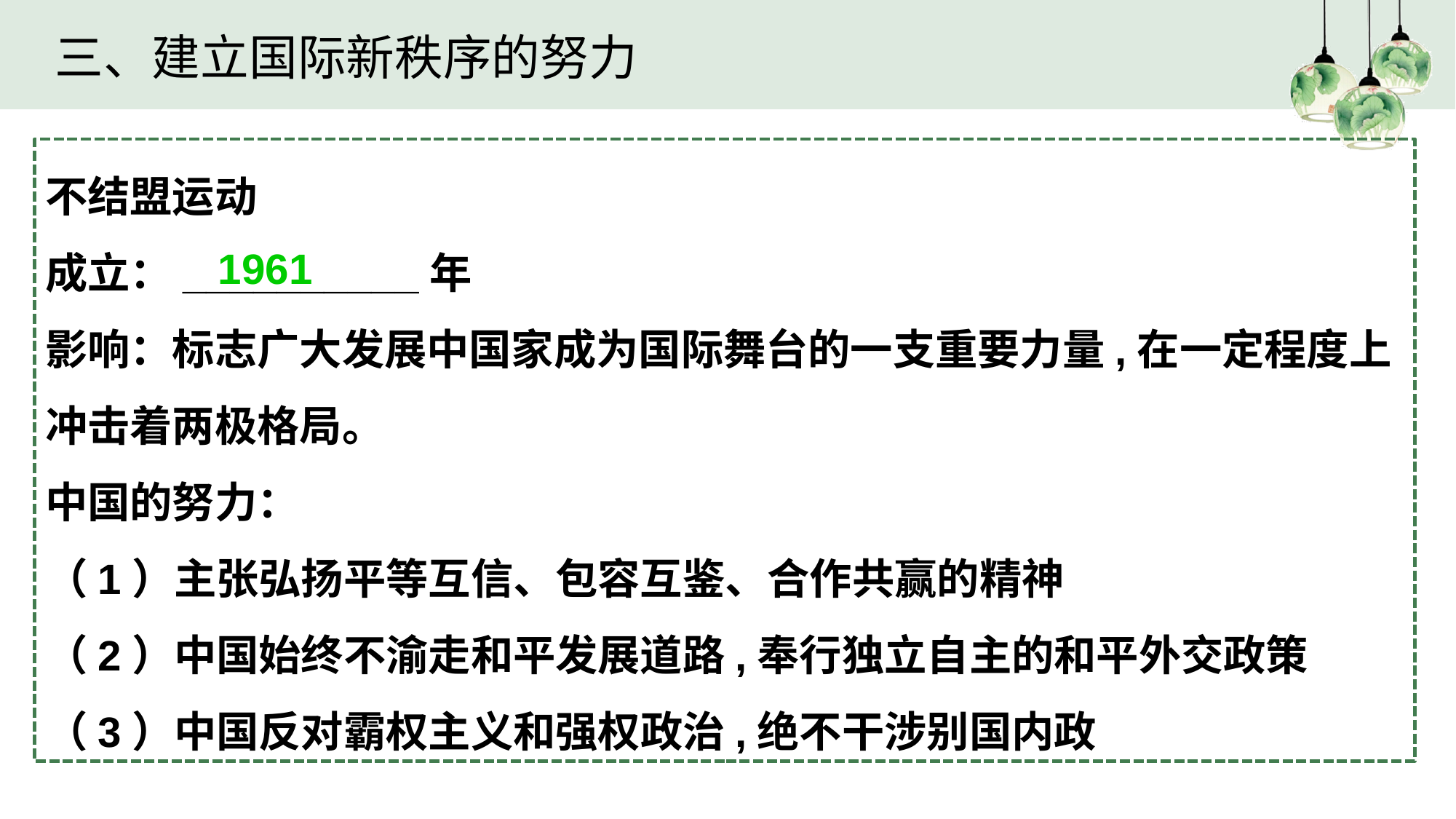

三、建立国际新秩序的努力
不结盟运动
成立：__________年
影响：标志广大发展中国家成为国际舞台的一支重要力量,在一定程度上冲击着两极格局。
中国的努力：
（1）主张弘扬平等互信、包容互鉴、合作共赢的精神
（2）中国始终不渝走和平发展道路,奉行独立自主的和平外交政策
（3）中国反对霸权主义和强权政治,绝不干涉别国内政
1961